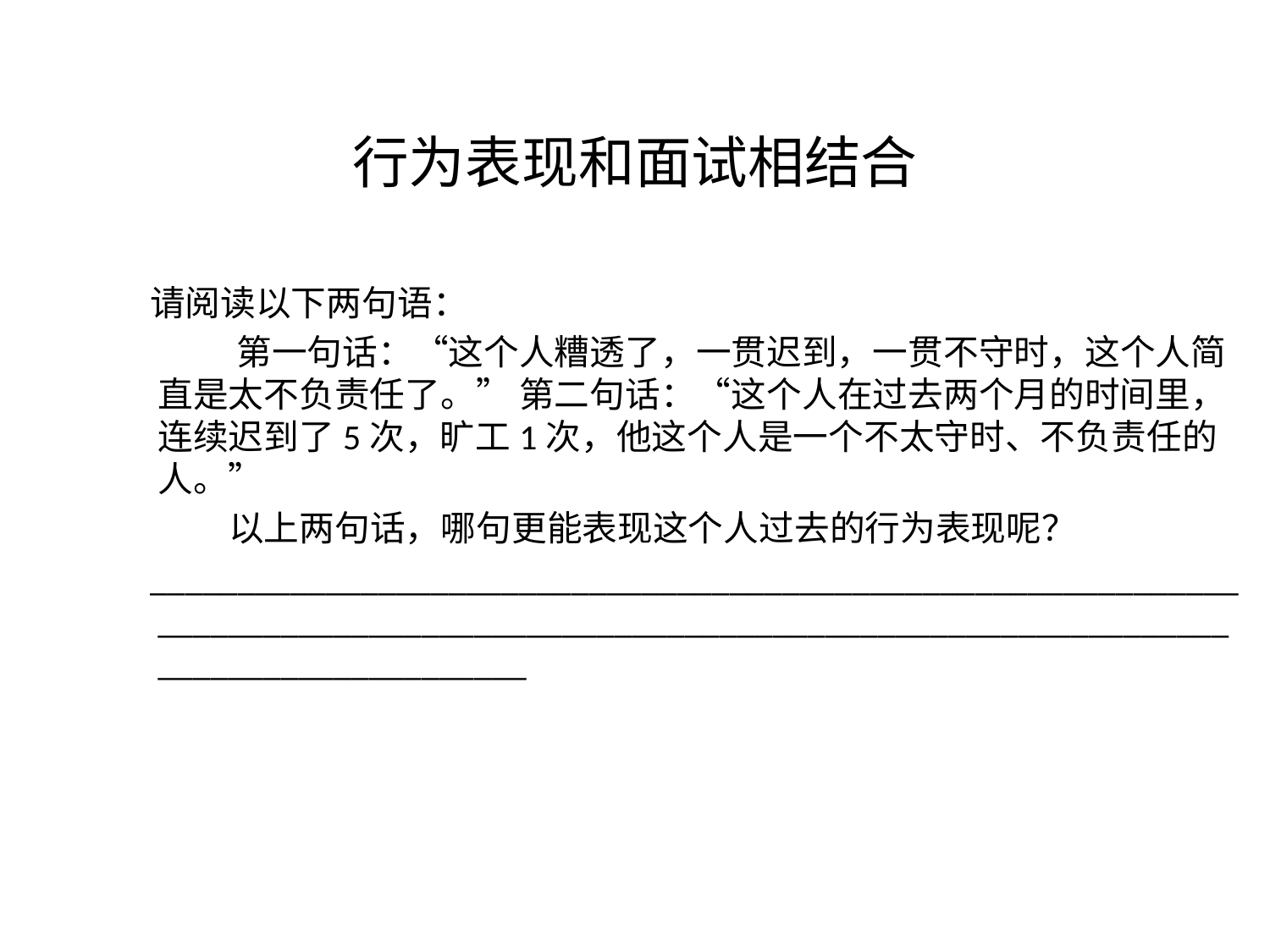

# 行为表现和面试相结合
请阅读以下两句语：
          第一句话：“这个人糟透了，一贯迟到，一贯不守时，这个人简直是太不负责任了。” 第二句话：“这个人在过去两个月的时间里，连续迟到了5次，旷工1次，他这个人是一个不太守时、不负责任的人。”
         以上两句话，哪句更能表现这个人过去的行为表现呢？
________________________________________________________________________________________________________________________________________________